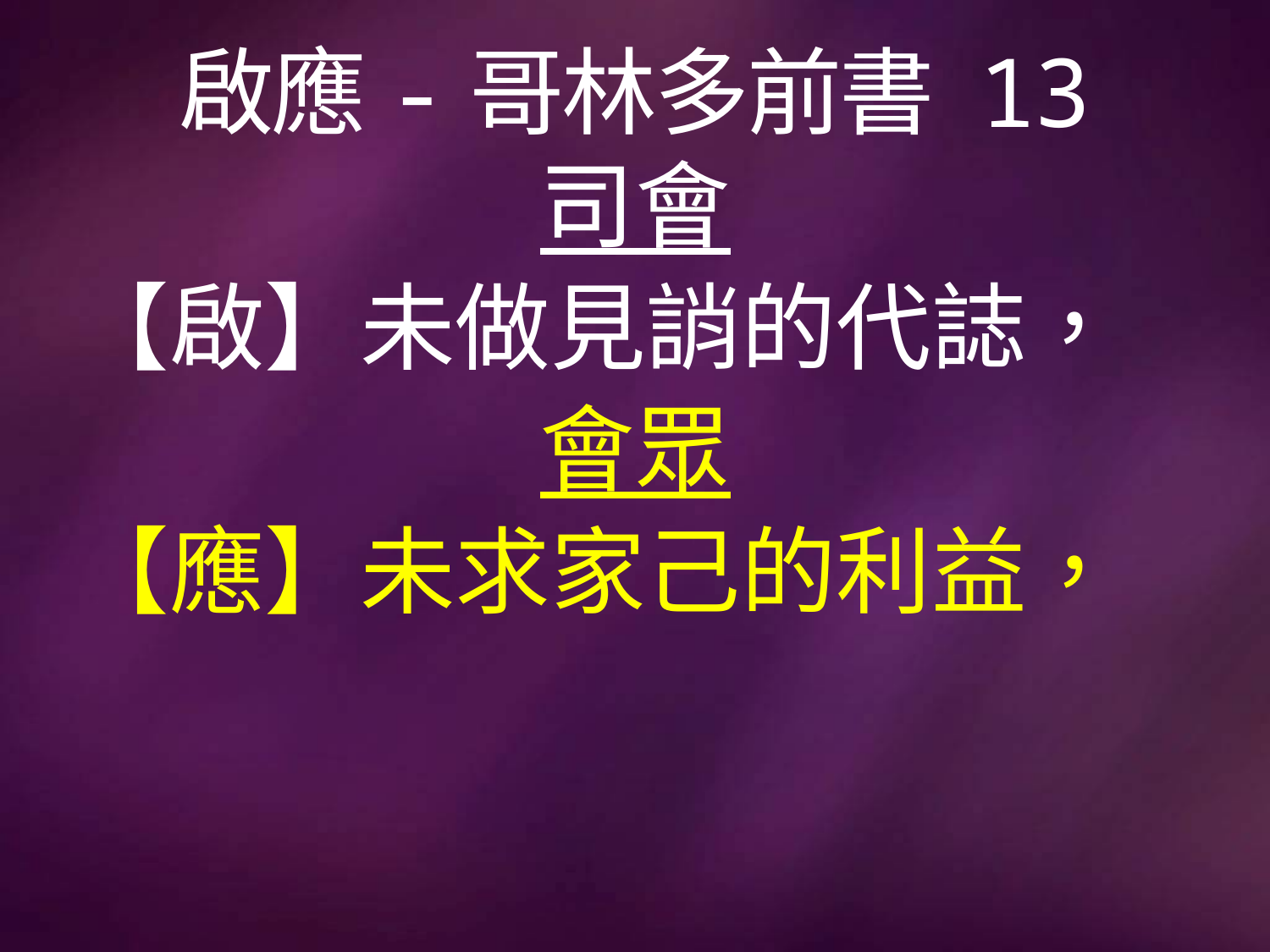

# 啟應-哥林多前書 13
司會
【啟】未做見誚的代誌，
會眾
【應】未求家己的利益，